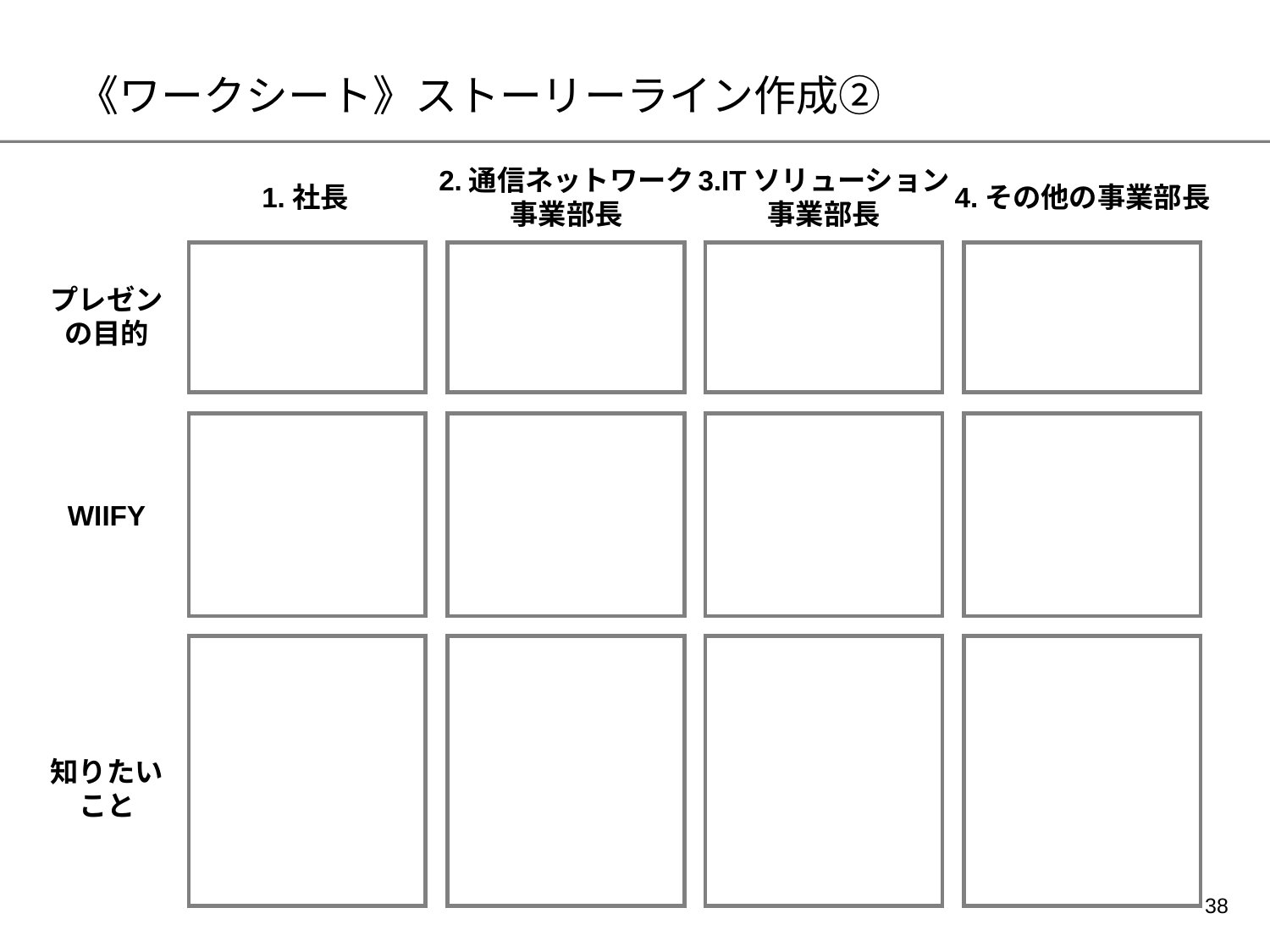

# 《ワークシート》ストーリーライン作成②
2.通信ネットワーク
事業部長
3.ITソリューション
事業部長
1.社長
4.その他の事業部長

プレゼンの目的

WIIFY

知りたい
こと
38